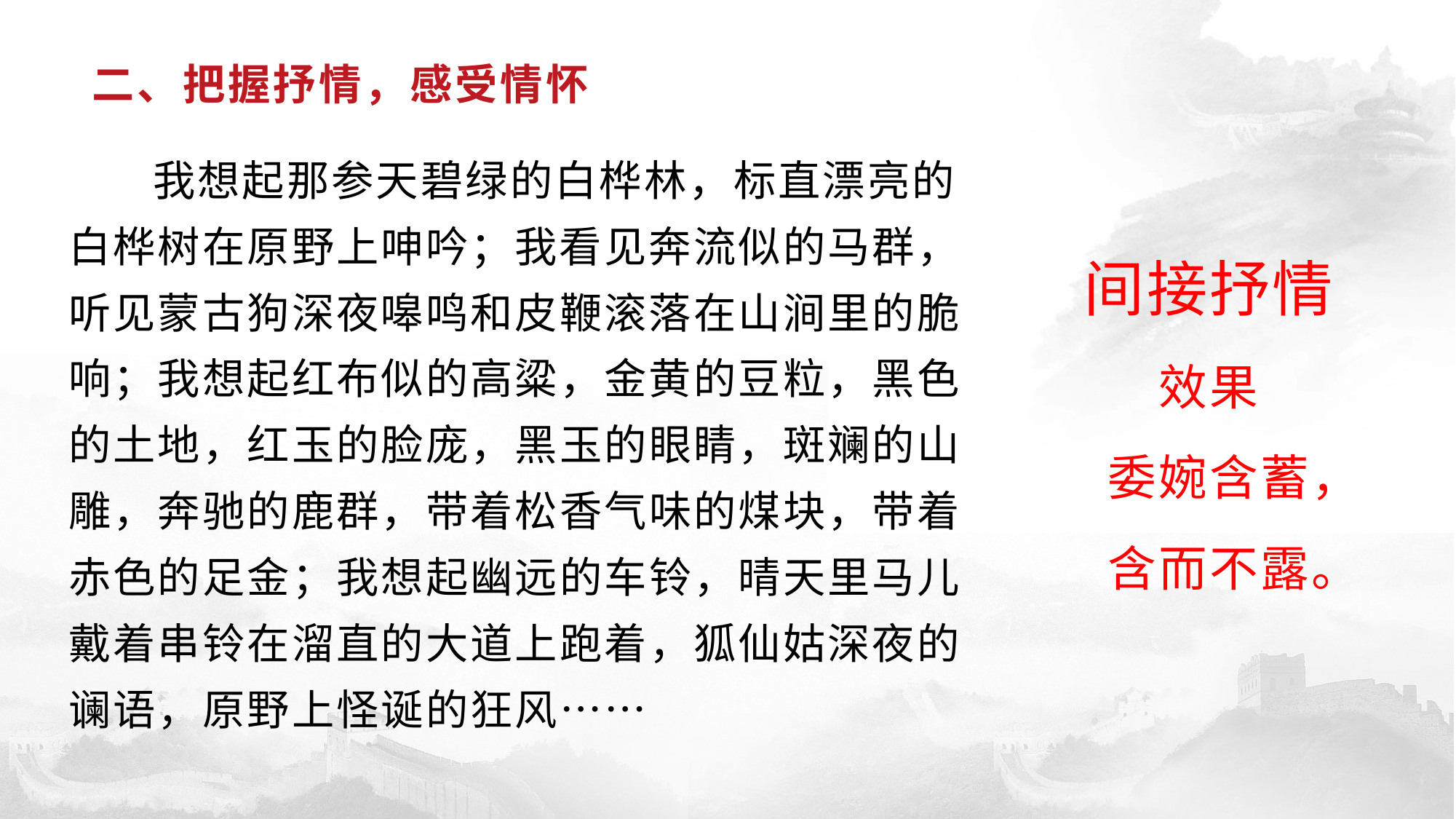

# 二、把握抒情，感受情怀
       我想起那参天碧绿的白桦林，标直漂亮的白桦树在原野上呻吟；我看见奔流似的马群，听见蒙古狗深夜嗥鸣和皮鞭滚落在山涧里的脆响；我想起红布似的高粱，金黄的豆粒，黑色的土地，红玉的脸庞，黑玉的眼睛，斑斓的山雕，奔驰的鹿群，带着松香气味的煤块，带着赤色的足金；我想起幽远的车铃，晴天里马儿戴着串铃在溜直的大道上跑着，狐仙姑深夜的谰语，原野上怪诞的狂风……

间接抒情
效果
   委婉含蓄，
   含而不露。